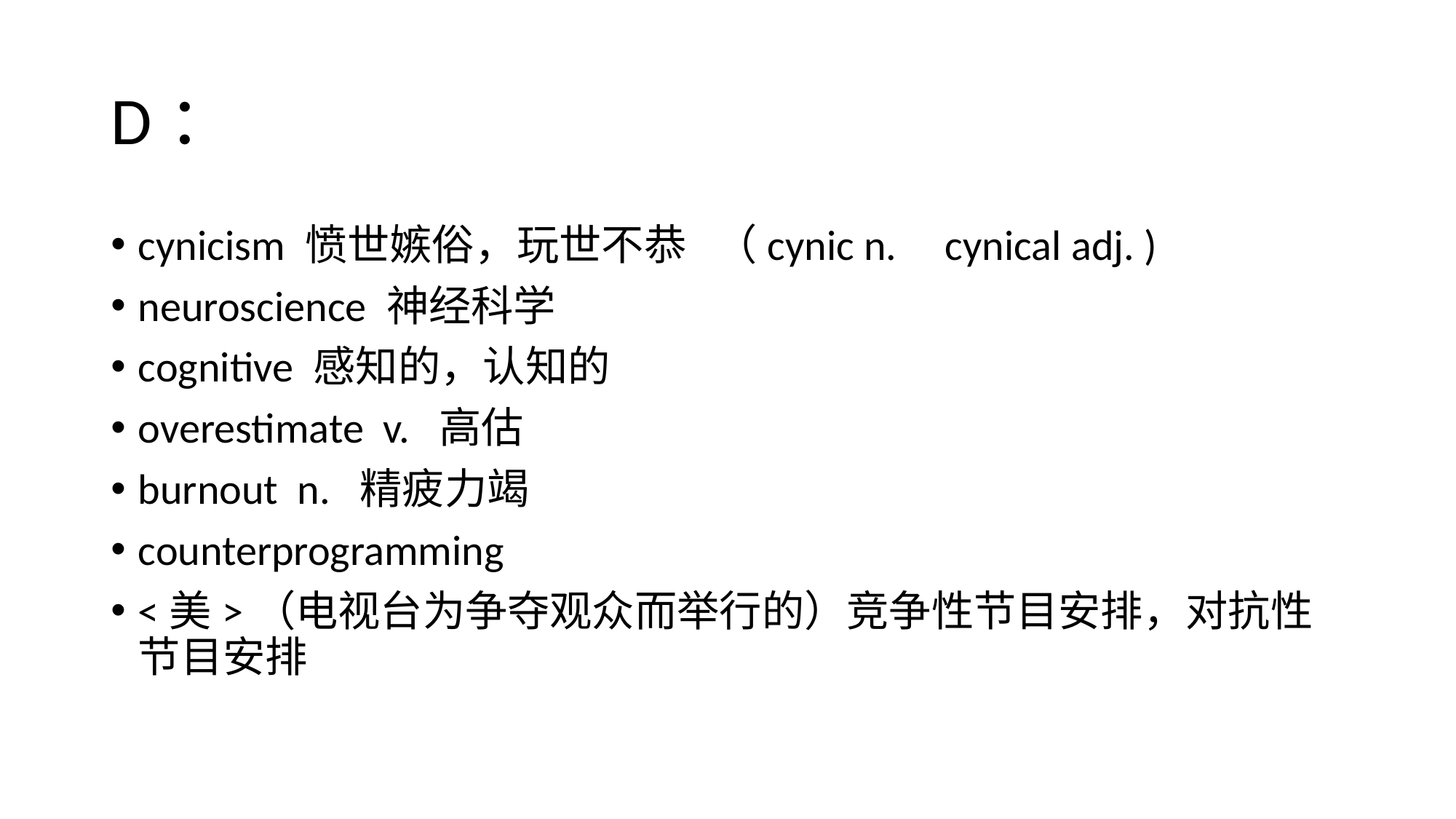

# D：
cynicism 愤世嫉俗，玩世不恭   （cynic n.     cynical adj. )
neuroscience 神经科学
cognitive 感知的，认知的
overestimate  v.  高估
burnout  n.  精疲力竭
counterprogramming
<美>（电视台为争夺观众而举行的）竞争性节目安排，对抗性节目安排